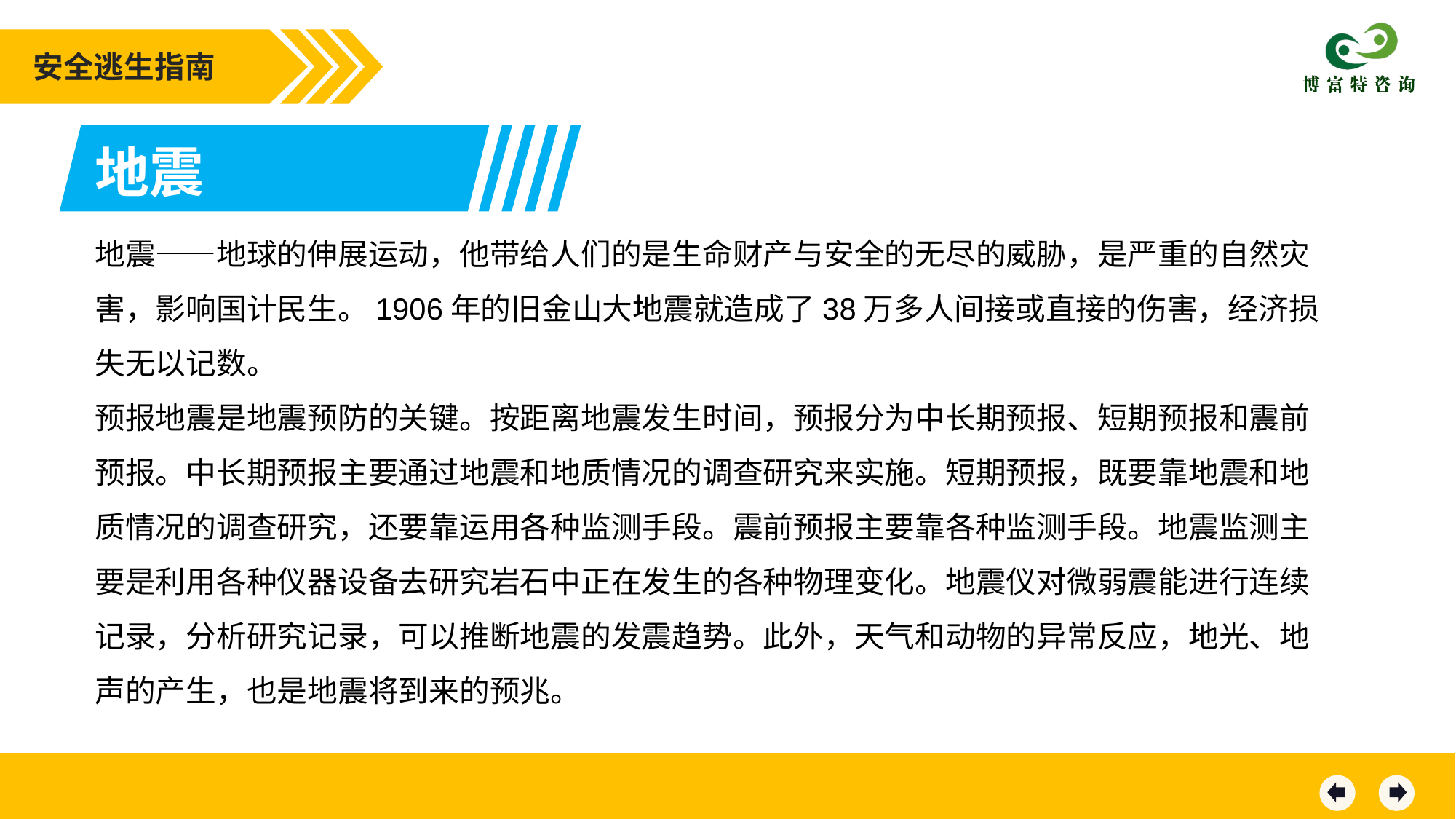

安全逃生指南

地震
地震——地球的伸展运动，他带给人们的是生命财产与安全的无尽的威胁，是严重的自然灾害，影响国计民生。1906年的旧金山大地震就造成了38万多人间接或直接的伤害，经济损失无以记数。
预报地震是地震预防的关键。按距离地震发生时间，预报分为中长期预报、短期预报和震前预报。中长期预报主要通过地震和地质情况的调查研究来实施。短期预报，既要靠地震和地质情况的调查研究，还要靠运用各种监测手段。震前预报主要靠各种监测手段。地震监测主要是利用各种仪器设备去研究岩石中正在发生的各种物理变化。地震仪对微弱震能进行连续记录，分析研究记录，可以推断地震的发震趋势。此外，天气和动物的异常反应，地光、地声的产生，也是地震将到来的预兆。